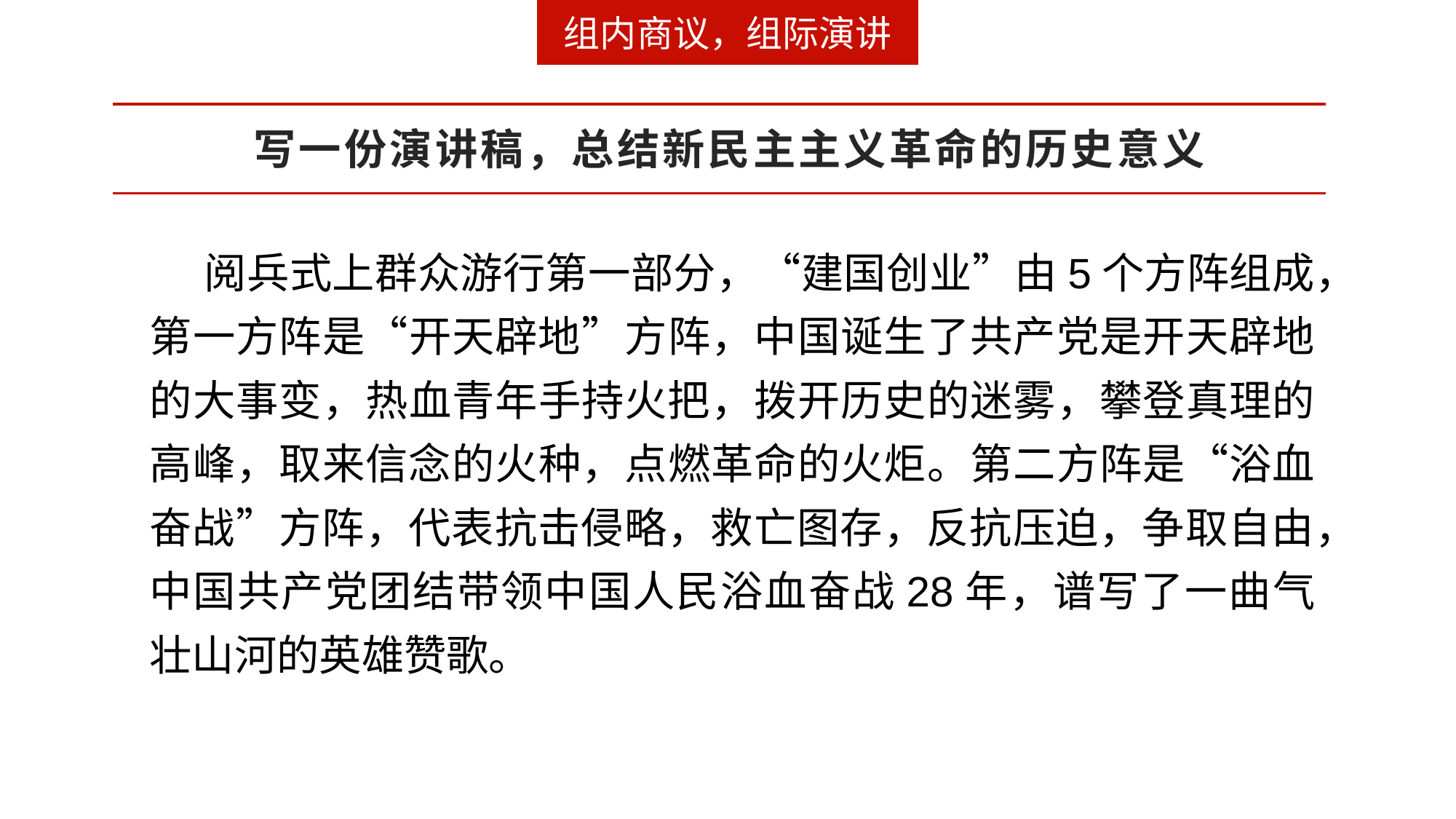

组内商议，组际演讲
# 写一份演讲稿，总结新民主主义革命的历史意义
阅兵式上群众游行第一部分，“建国创业”由5个方阵组成，第一方阵是“开天辟地”方阵，中国诞生了共产党是开天辟地的大事变，热血青年手持火把，拨开历史的迷雾，攀登真理的高峰，取来信念的火种，点燃革命的火炬。第二方阵是“浴血奋战”方阵，代表抗击侵略，救亡图存，反抗压迫，争取自由，中国共产党团结带领中国人民浴血奋战28年，谱写了一曲气壮山河的英雄赞歌。